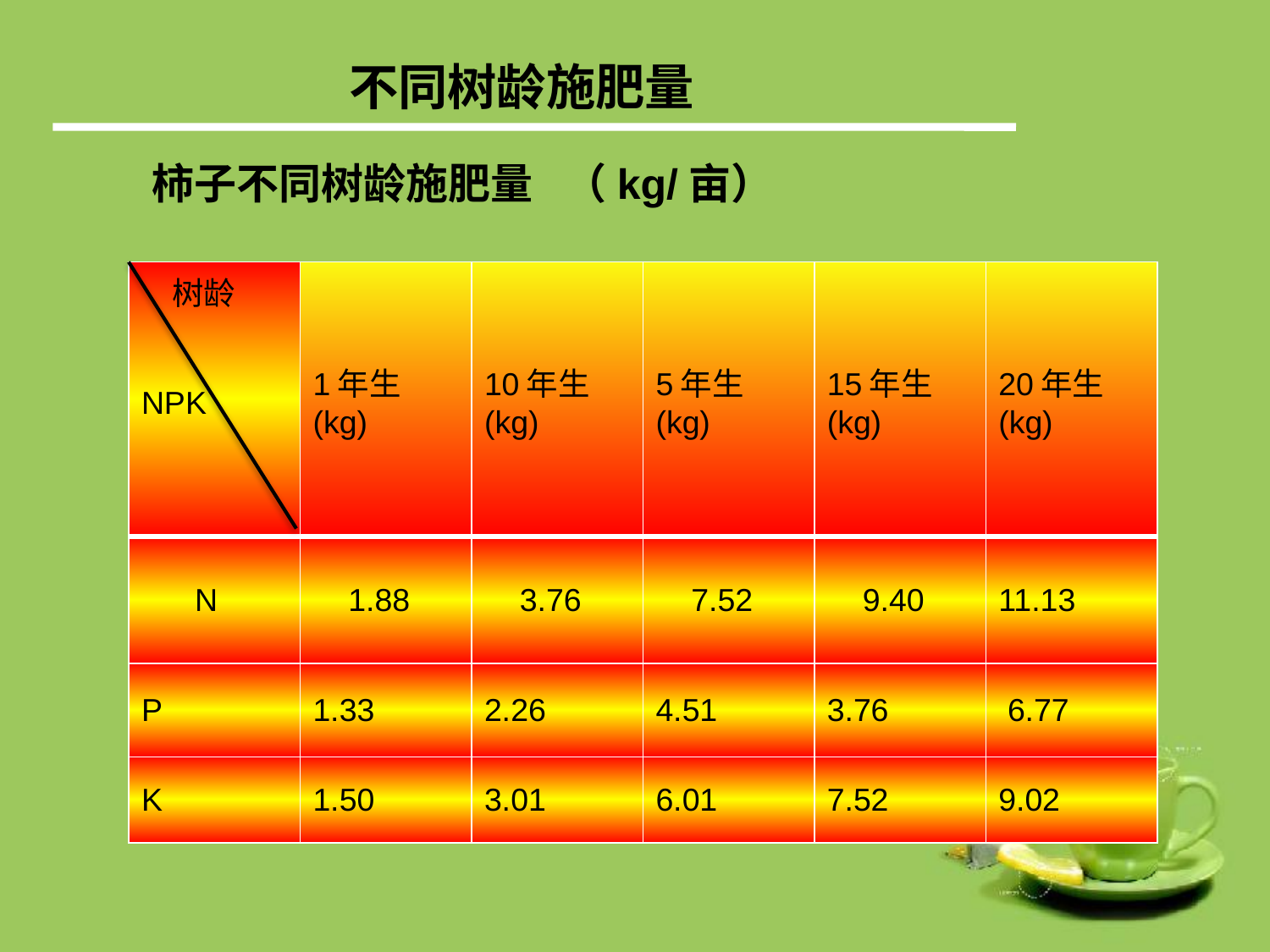

不同树龄施肥量

柿子不同树龄施肥量　（kg/亩）

| 树龄 NPK | 1年生(kg) | 10年生(kg) | 5年生(kg) | 15年生(kg) | 20年生(kg) |
| --- | --- | --- | --- | --- | --- |
| N | 1.88 | 3.76 | 7.52 | 9.40 | 11.13 |
| P | 1.33 | 2.26 | 4.51 | 3.76 | 6.77 |
| K | 1.50 | 3.01 | 6.01 | 7.52 | 9.02 |